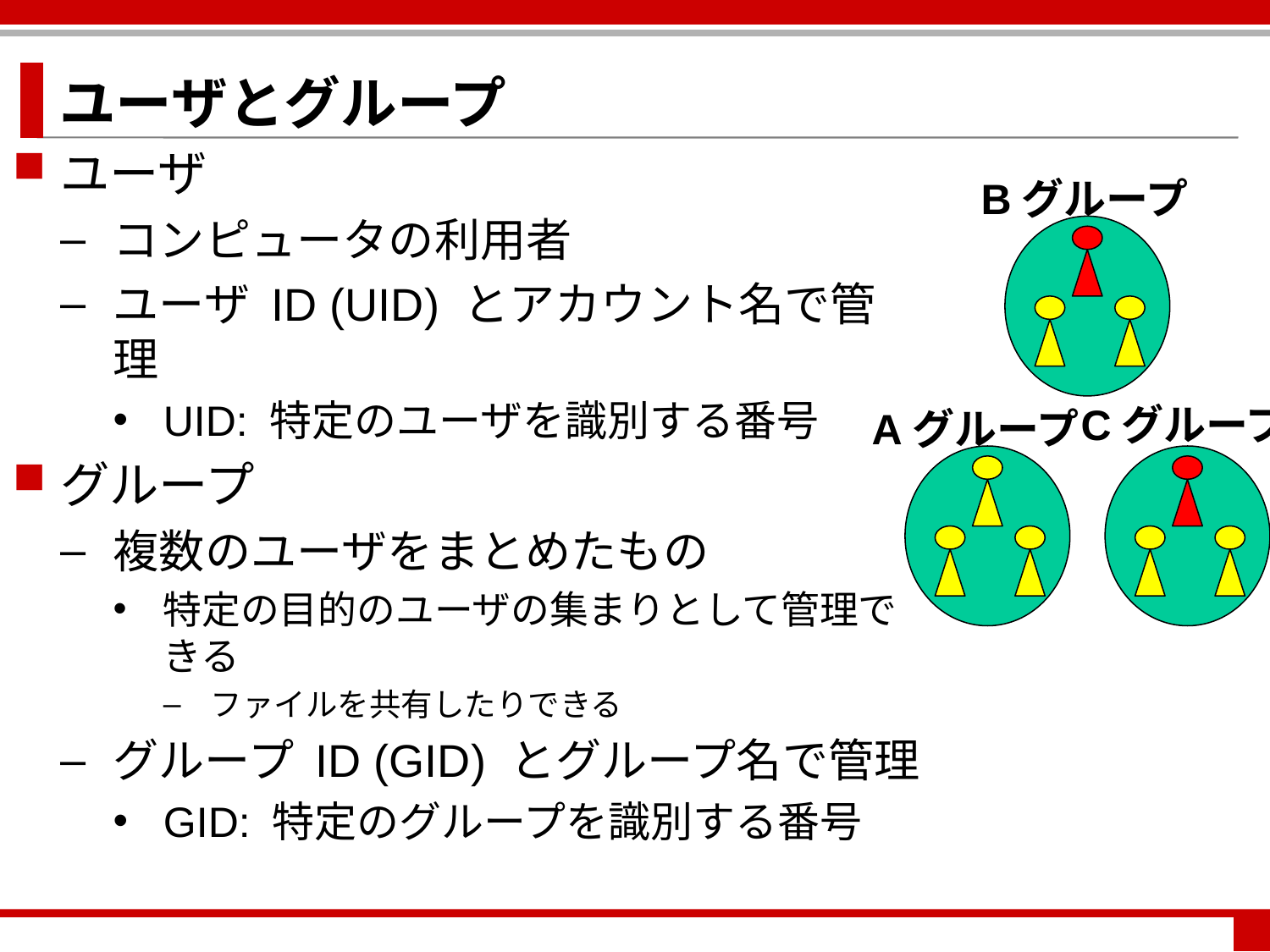

ユーザとグループ
ユーザ
コンピュータの利用者
ユーザ ID (UID) とアカウント名で管理
UID: 特定のユーザを識別する番号
グループ
複数のユーザをまとめたもの
特定の目的のユーザの集まりとして管理できる
ファイルを共有したりできる
グループ ID (GID) とグループ名で管理
GID: 特定のグループを識別する番号
Bグループ

Cグループ
Aグループ